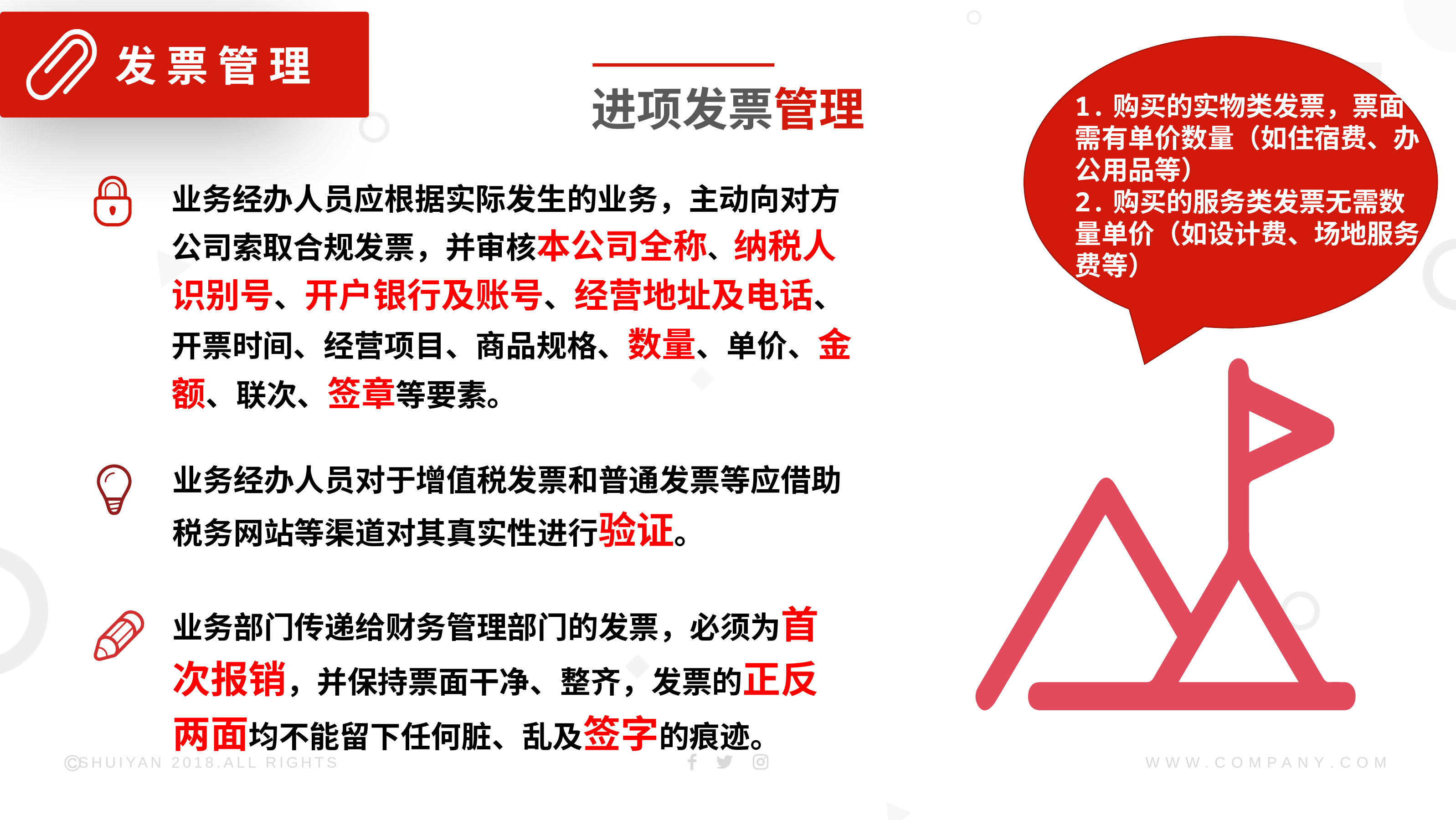

发 票 管 理

1.购买的实物类发票，票面需有单价数量（如住宿费、办公用品等）
2.购买的服务类发票无需数量单价（如设计费、场地服务费等）

进项发票管理
e7d195523061f1c08d347f6bf0421bdacd46f3c1815d51b81E1CE79090F8942429A56C6AE2B3163BABA1A3FCE285BEC4FF43A5085572A94AD2C0A17AE448F24FA68DD62479D8C0666FEB6710638384D2F47D54AD7F2B38C31C3B99B76A89660301726A9D05E3076D994655C875AFB6398CC990E92458F1723353D8B77001E359D0255144837ABB732F92F6F6B54F9D7E
业务经办人员应根据实际发生的业务，主动向对方公司索取合规发票，并审核本公司全称、纳税人识别号、开户银行及账号、经营地址及电话、开票时间、经营项目、商品规格、数量、单价、金额、联次、签章等要素。
Option #1

业务经办人员对于增值税发票和普通发票等应借助税务网站等渠道对其真实性进行验证。

业务部门传递给财务管理部门的发票，必须为首次报销，并保持票面干净、整齐，发票的正反两面均不能留下任何脏、乱及签字的痕迹。